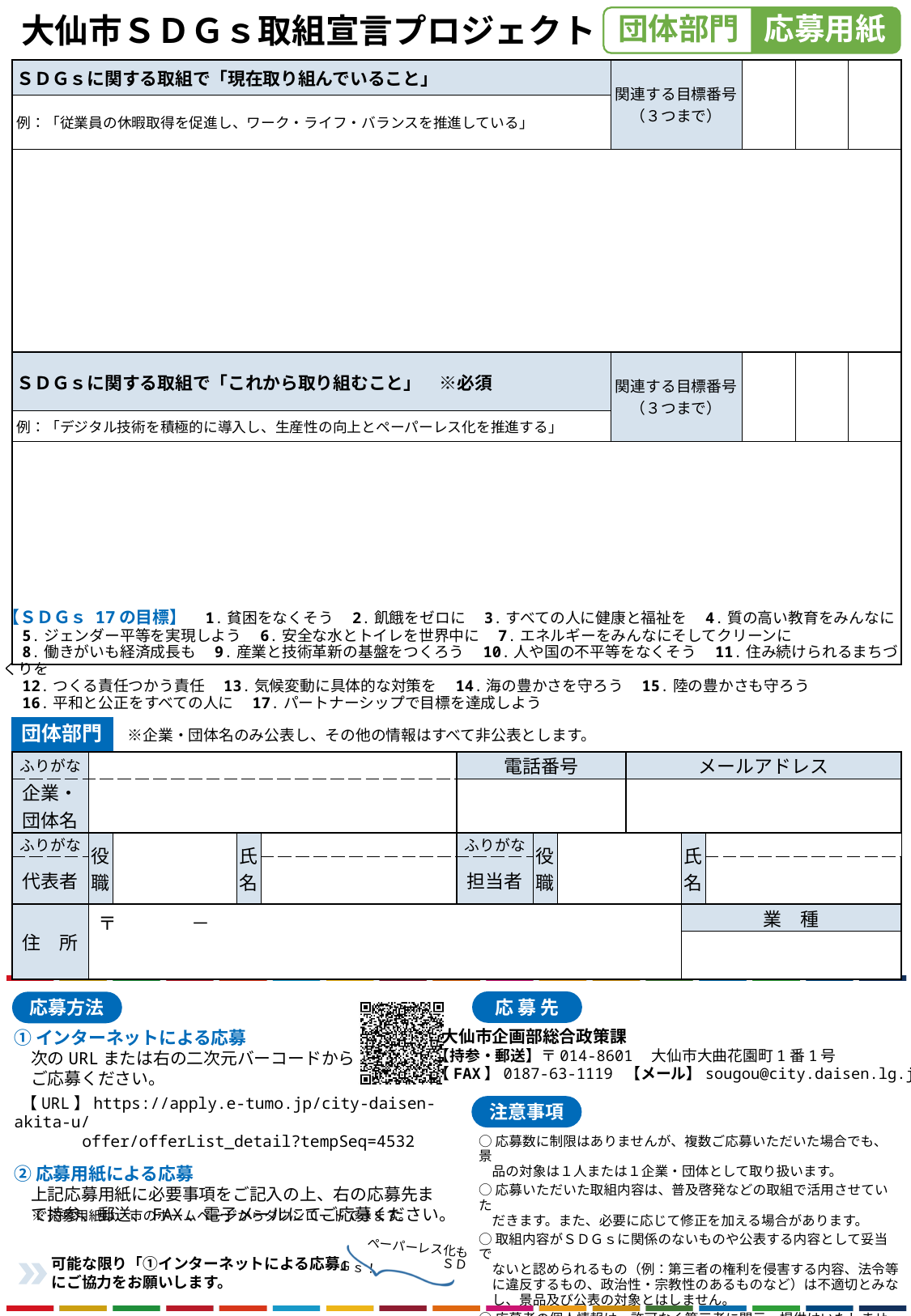

| ＳＤＧｓに関する取組で「現在取り組んでいること」 | 関連する目標番号 （３つまで） |  |  |  |
| --- | --- | --- | --- | --- |
| 例：「従業員の休暇取得を促進し、ワーク・ライフ・バランスを推進している」 |  |  |  |  |
|  |  |  |  |  |
| ＳＤＧｓに関する取組で「これから取り組むこと」　※必須 | 関連する目標番号 （３つまで） |  |  |  |
| 例：「デジタル技術を積極的に導入し、生産性の向上とペーパーレス化を推進する」 |  |  |  |  |
|  |  |  |  |  |
| 団体部門 |  | ※企業・団体名のみ公表し、その他の情報はすべて非公表とします。 |  |  |  |  |  |  |  |  |
| --- | --- | --- | --- | --- | --- | --- | --- | --- | --- | --- |
| ふりがな |  |  |  |  | 電話番号 |  |  | メールアドレス |  |  |
| 企業・ 団体名 |  |  |  |  |  |  |  |  |  |  |
| ふりがな | 役職 |  | 氏名 |  | ふりがな | 役職 |  |  | 氏名 |  |
| 代表者 |  |  |  |  | 担当者 |  |  |  |  |  |
| 住　所 | 〒　　　　－ |  |  |  |  |  |  |  | 業　種 |  |
|  |  |  |  |  |  |  |  |  |  |  |